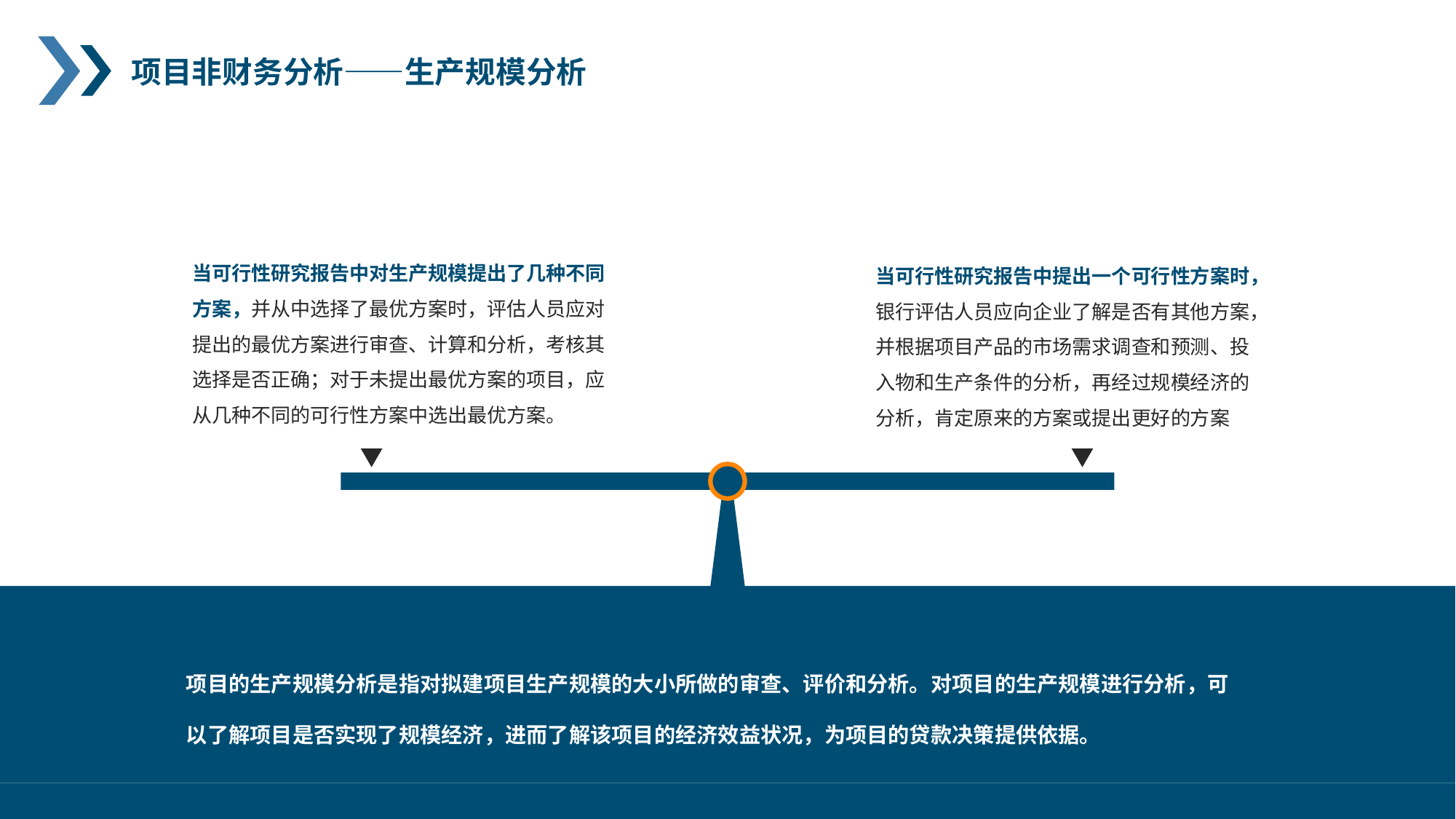

项目非财务分析——生产规模分析
当可行性研究报告中对生产规模提出了几种不同方案，并从中选择了最优方案时，评估人员应对提出的最优方案进行审查、计算和分析，考核其选择是否正确；对于未提出最优方案的项目，应从几种不同的可行性方案中选出最优方案。

当可行性研究报告中提出一个可行性方案时，银行评估人员应向企业了解是否有其他方案，并根据项目产品的市场需求调查和预测、投入物和生产条件的分析，再经过规模经济的分析，肯定原来的方案或提出更好的方案

项目的生产规模分析是指对拟建项目生产规模的大小所做的审查、评价和分析。对项目的生产规模进行分析，可以了解项目是否实现了规模经济，进而了解该项目的经济效益状况，为项目的贷款决策提供依据。